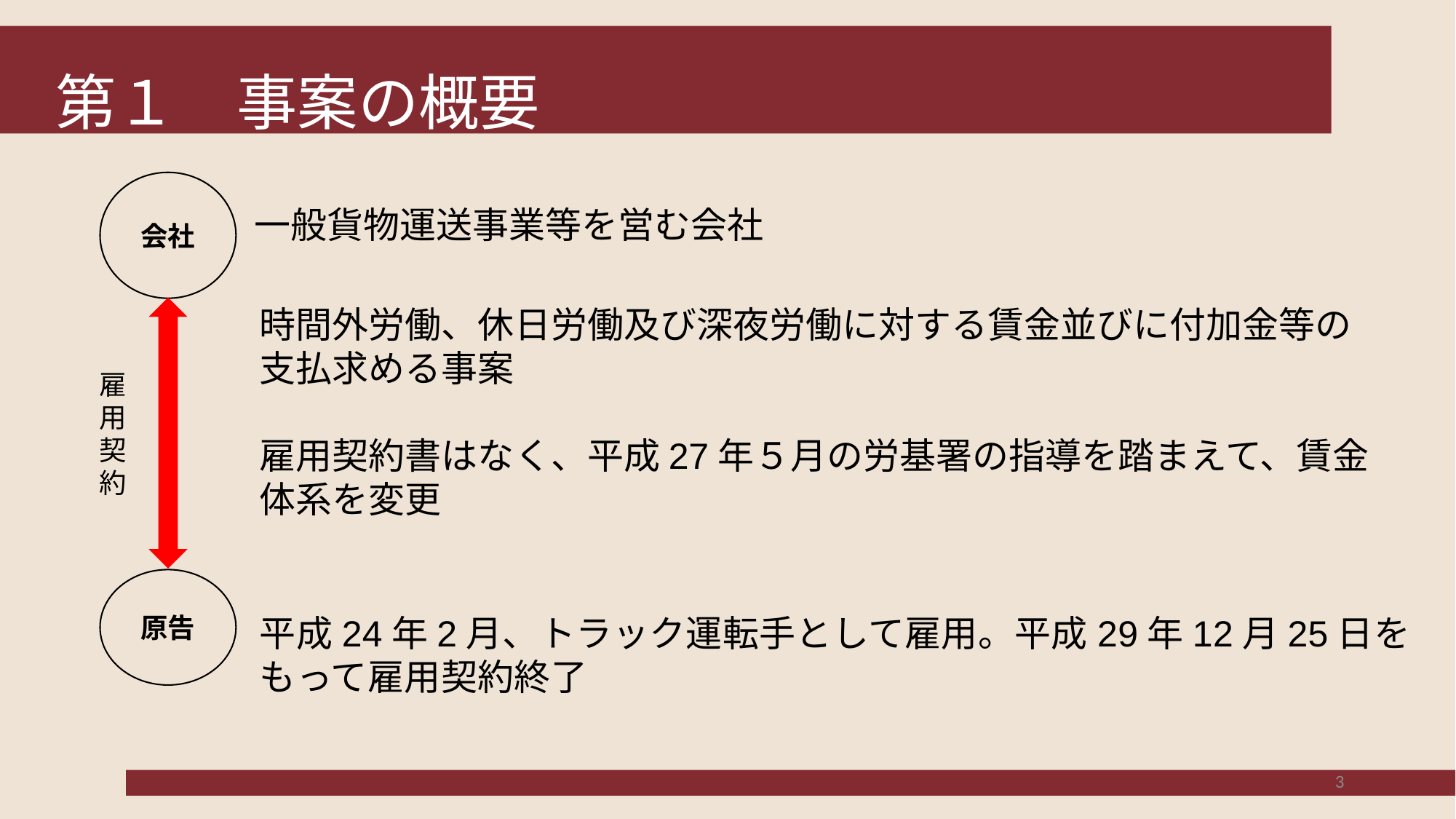

# 第１　事案の概要
会社
一般貨物運送事業等を営む会社
時間外労働、休日労働及び深夜労働に対する賃金並びに付加金等の支払求める事案

雇用契約書はなく、平成27年５月の労基署の指導を踏まえて、賃金体系を変更

雇用契約
原告
平成24年2月、トラック運転手として雇用。平成29年12月25日をもって雇用契約終了
3